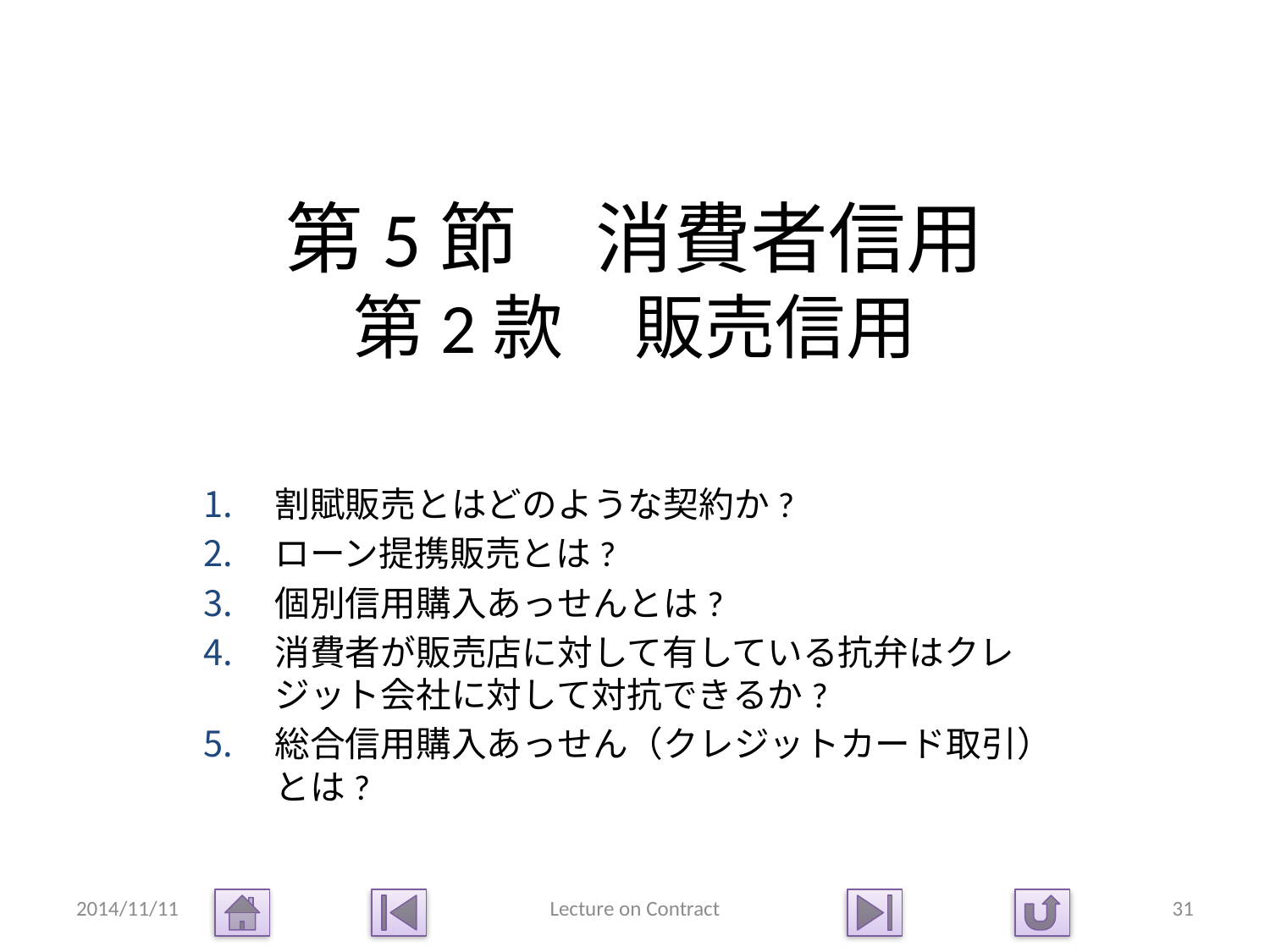

# 第5節　消費者信用 第2款　販売信用
割賦販売とはどのような契約か?
ローン提携販売とは?
個別信用購入あっせんとは?
消費者が販売店に対して有している抗弁はクレジット会社に対して対抗できるか?
総合信用購入あっせん（クレジットカード取引）とは?
2014/11/11
Lecture on Contract
31